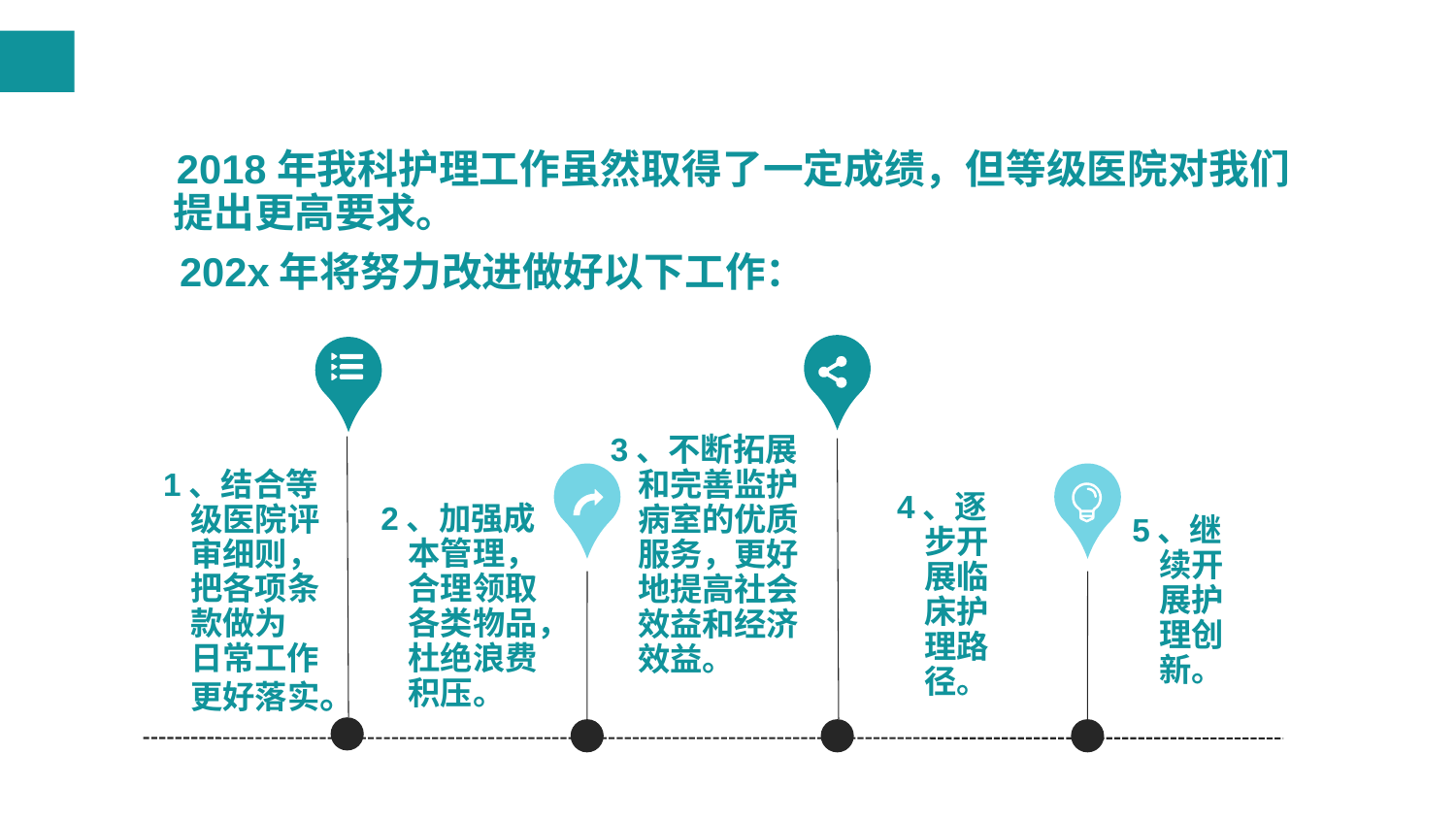

2018年我科护理工作虽然取得了一定成绩，但等级医院对我们提出更高要求。
   202x年将努力改进做好以下工作：

3、不断拓展和完善监护病室的优质服务，更好地提高社会效益和经济效益。
1、结合等级医院评审细则，把各项条款做为     日常工作更好落实。
4、逐步开展临床护理路径。
2、加强成本管理，合理领取各类物品，杜绝浪费积压。
5、继续开展护理创新。